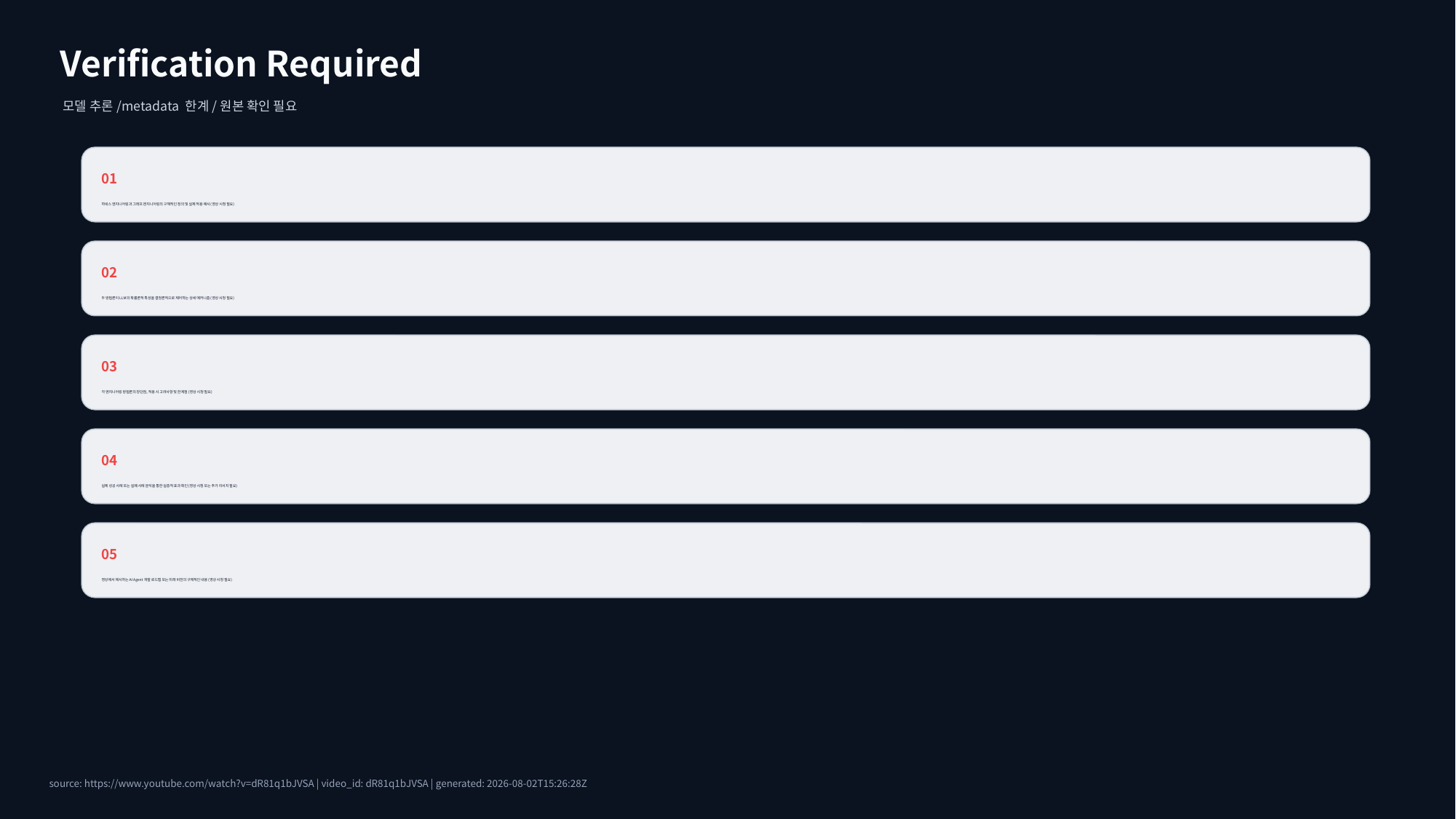

Verification Required
모델 추론/metadata 한계/원본 확인 필요

01
하네스 엔지니어링과 그래프 엔지니어링의 구체적인 정의 및 실제 적용 예시 (영상 시청 필요)

02
두 방법론이 LLM의 확률론적 특성을 결정론적으로 제어하는 상세 메커니즘 (영상 시청 필요)

03
각 엔지니어링 방법론의 장단점, 적용 시 고려사항 및 한계점 (영상 시청 필요)

04
실제 성공 사례 또는 실패 사례 분석을 통한 실증적 효과 확인 (영상 시청 또는 추가 리서치 필요)

05
영상에서 제시하는 AI Agent 개발 로드맵 또는 미래 비전의 구체적인 내용 (영상 시청 필요)
source: https://www.youtube.com/watch?v=dR81q1bJVSA | video_id: dR81q1bJVSA | generated: 2026-08-02T15:26:28Z